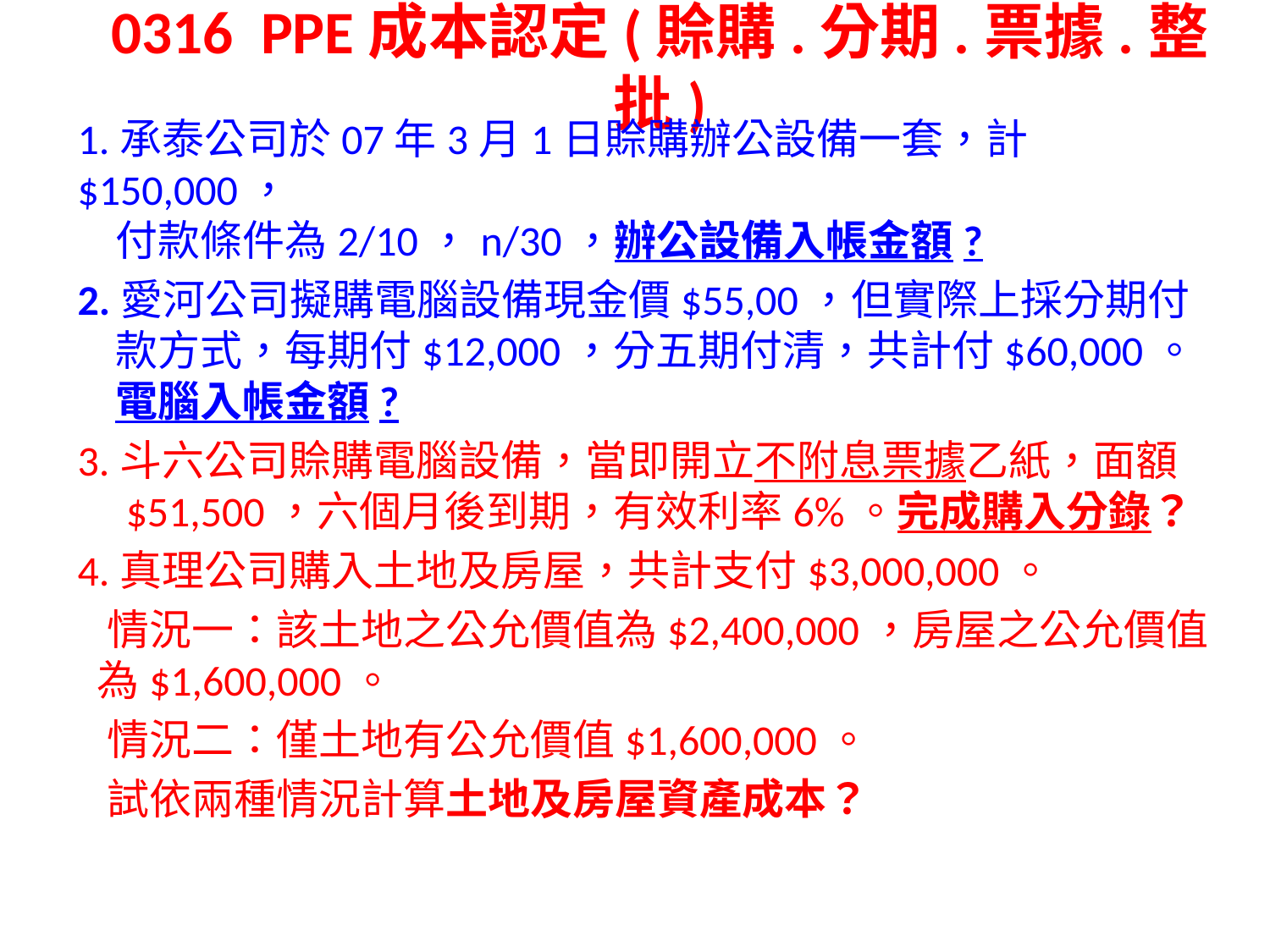

# 0316  PPE成本認定(賒購.分期.票據.整批)
1.承泰公司於07年3月1日賒購辦公設備一套，計$150,000，
    付款條件為2/10，n/30，辦公設備入帳金額?
2.愛河公司擬購電腦設備現金價$55,00，但實際上採分期付款方式，每期付$12,000，分五期付清，共計付$60,000。電腦入帳金額?
3.斗六公司賒購電腦設備，當即開立不附息票據乙紙，面額
    $51,500，六個月後到期，有效利率6%。完成購入分錄？
4.真理公司購入土地及房屋，共計支付$3,000,000。
  情況一：該土地之公允價值為$2,400,000，房屋之公允價值
  為$1,600,000。
  情況二：僅土地有公允價值$1,600,000。
  試依兩種情況計算土地及房屋資產成本？